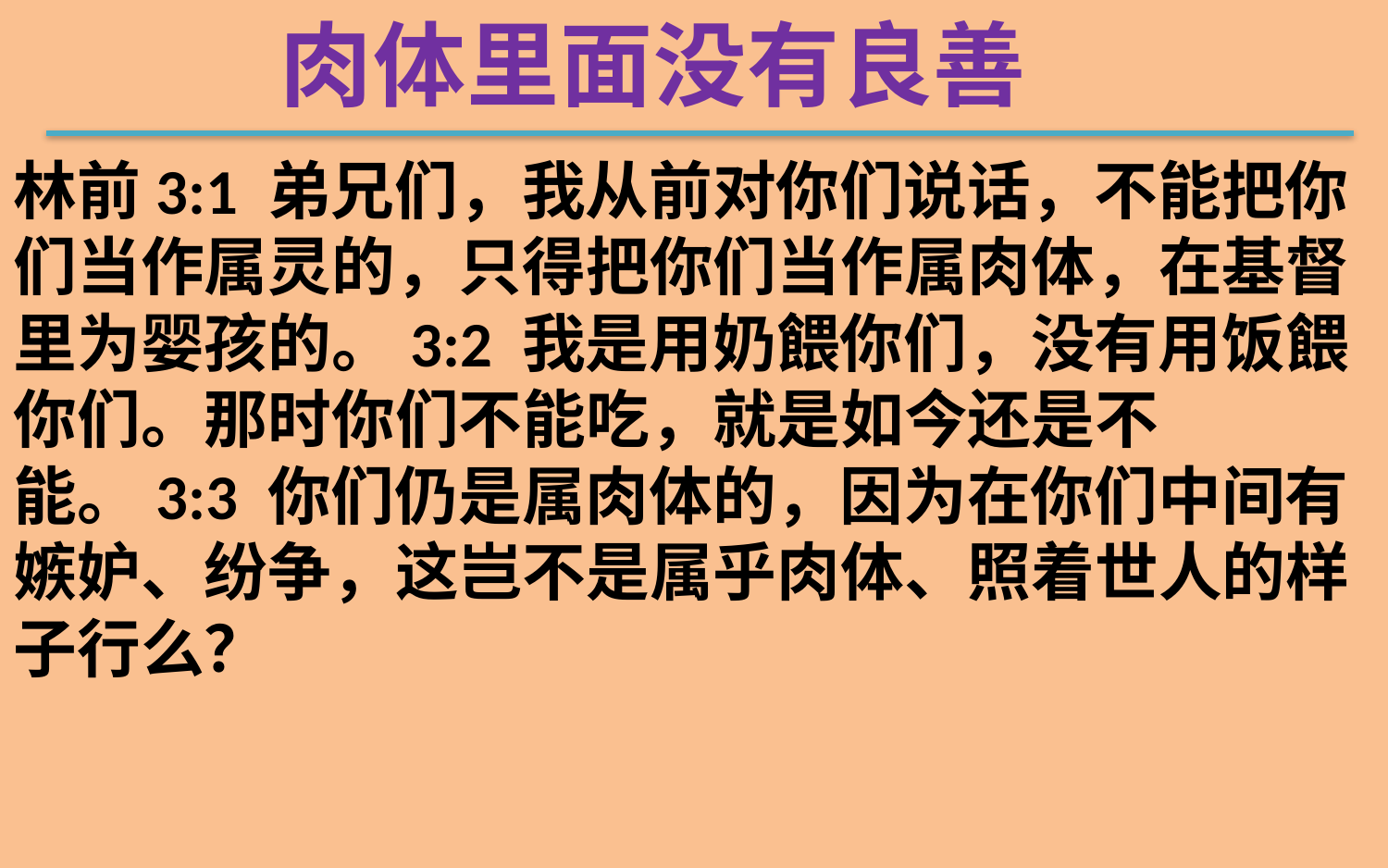

肉体里面没有良善
林前3:1 弟兄们，我从前对你们说话，不能把你们当作属灵的，只得把你们当作属肉体，在基督里为婴孩的。3:2 我是用奶餵你们，没有用饭餵你们。那时你们不能吃，就是如今还是不能。3:3 你们仍是属肉体的，因为在你们中间有嫉妒、纷争，这岂不是属乎肉体、照着世人的样子行么？